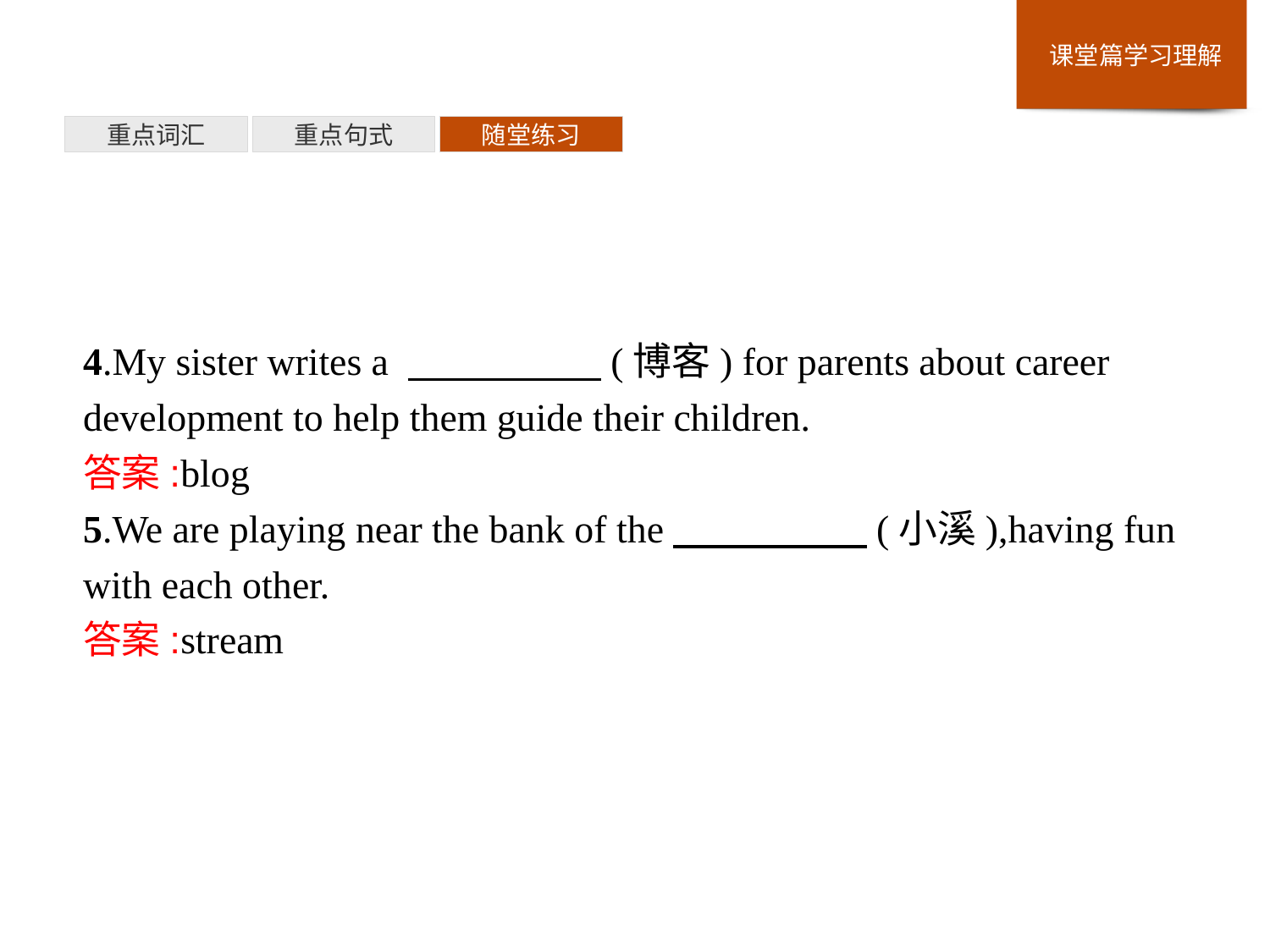

重点词汇
重点句式
随堂练习
4.My sister writes a 　　　　　(博客) for parents about career development to help them guide their children.
答案:blog
5.We are playing near the bank of the　　　　　(小溪),having fun with each other.
答案:stream